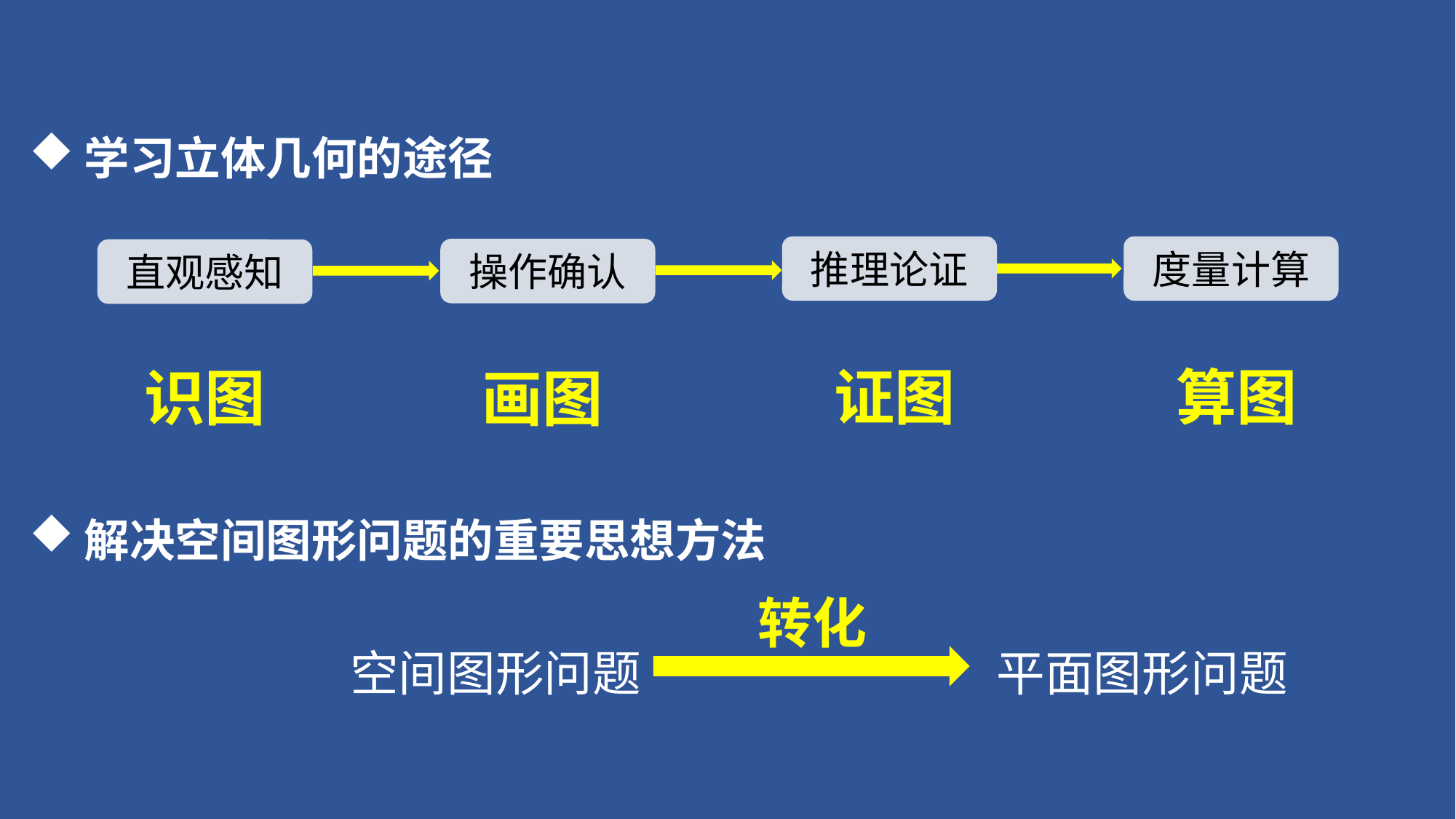

学习立体几何的途径
推理论证

度量计算
操作确认

直观感知

证图
算图
识图
画图
解决空间图形问题的重要思想方法
转化
空间图形问题

平面图形问题